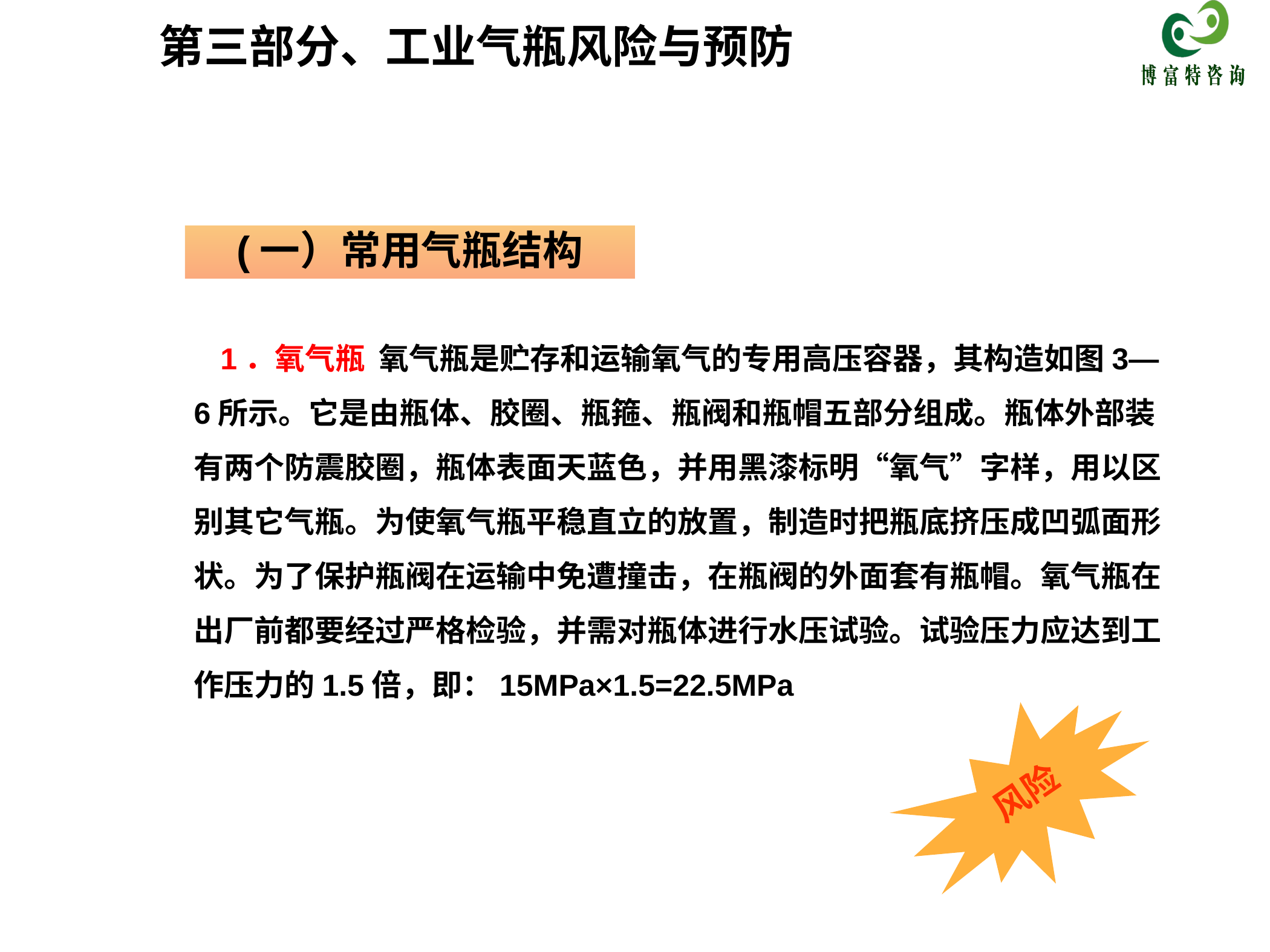

第三部分、工业气瓶风险与预防
(一）常用气瓶结构
1．氧气瓶  氧气瓶是贮存和运输氧气的专用高压容器，其构造如图3—6所示。它是由瓶体、胶圈、瓶箍、瓶阀和瓶帽五部分组成。瓶体外部装有两个防震胶圈，瓶体表面天蓝色，并用黑漆标明“氧气”字样，用以区别其它气瓶。为使氧气瓶平稳直立的放置，制造时把瓶底挤压成凹弧面形状。为了保护瓶阀在运输中免遭撞击，在瓶阀的外面套有瓶帽。氧气瓶在出厂前都要经过严格检验，并需对瓶体进行水压试验。试验压力应达到工作压力的1.5倍，即：15MPa×1.5=22.5MPa
风险